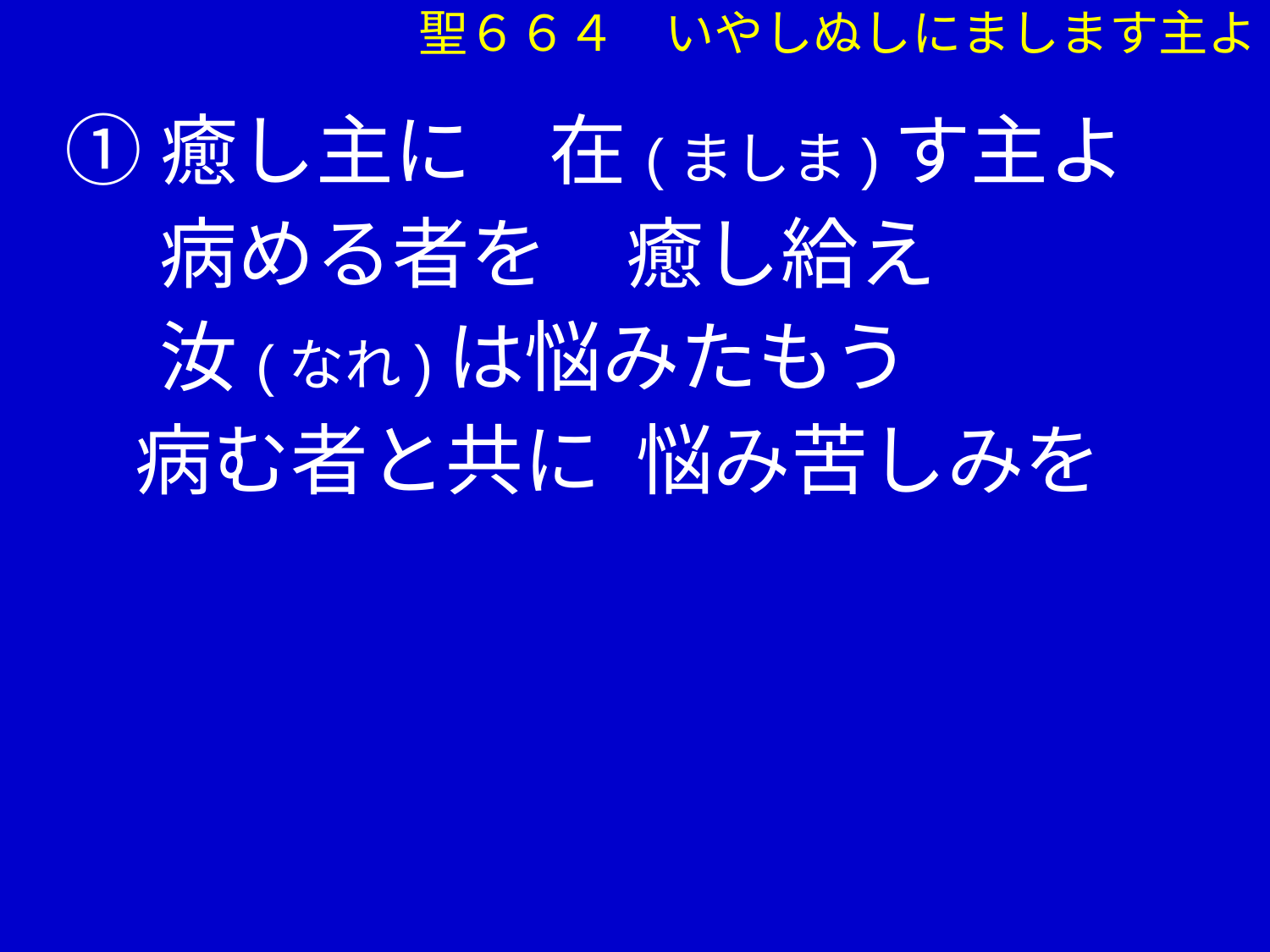

①癒し主に　在(ましま)す主よ
　 病める者を　癒し給え
　 汝(なれ)は悩みたもう
   病む者と共に  悩み苦しみを
聖６６４　いやしぬしにまします主よ